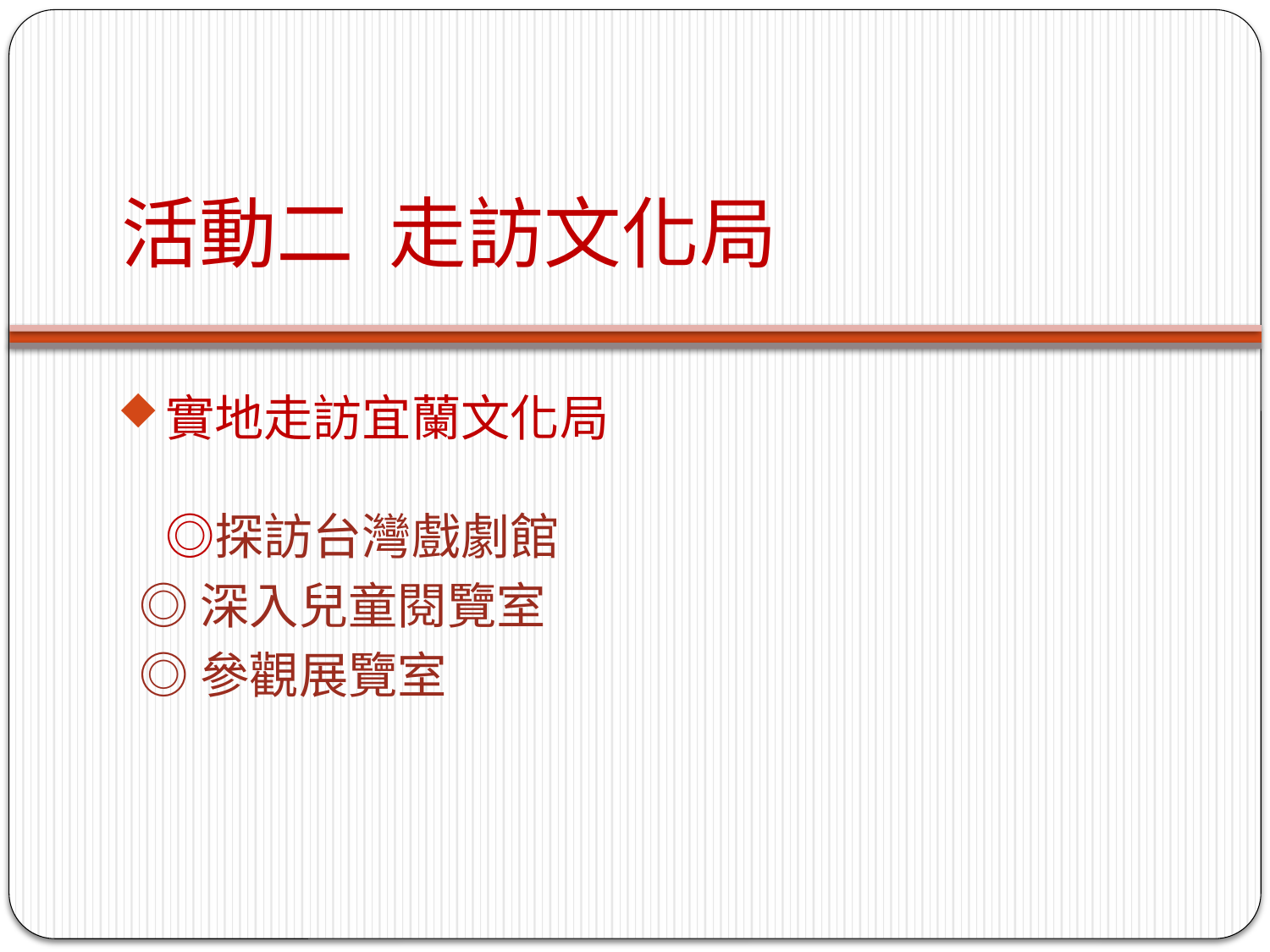

活動二  走訪文化局
實地走訪宜蘭文化局
◎探訪台灣戲劇館
  ◎深入兒童閱覽室
  ◎參觀展覽室